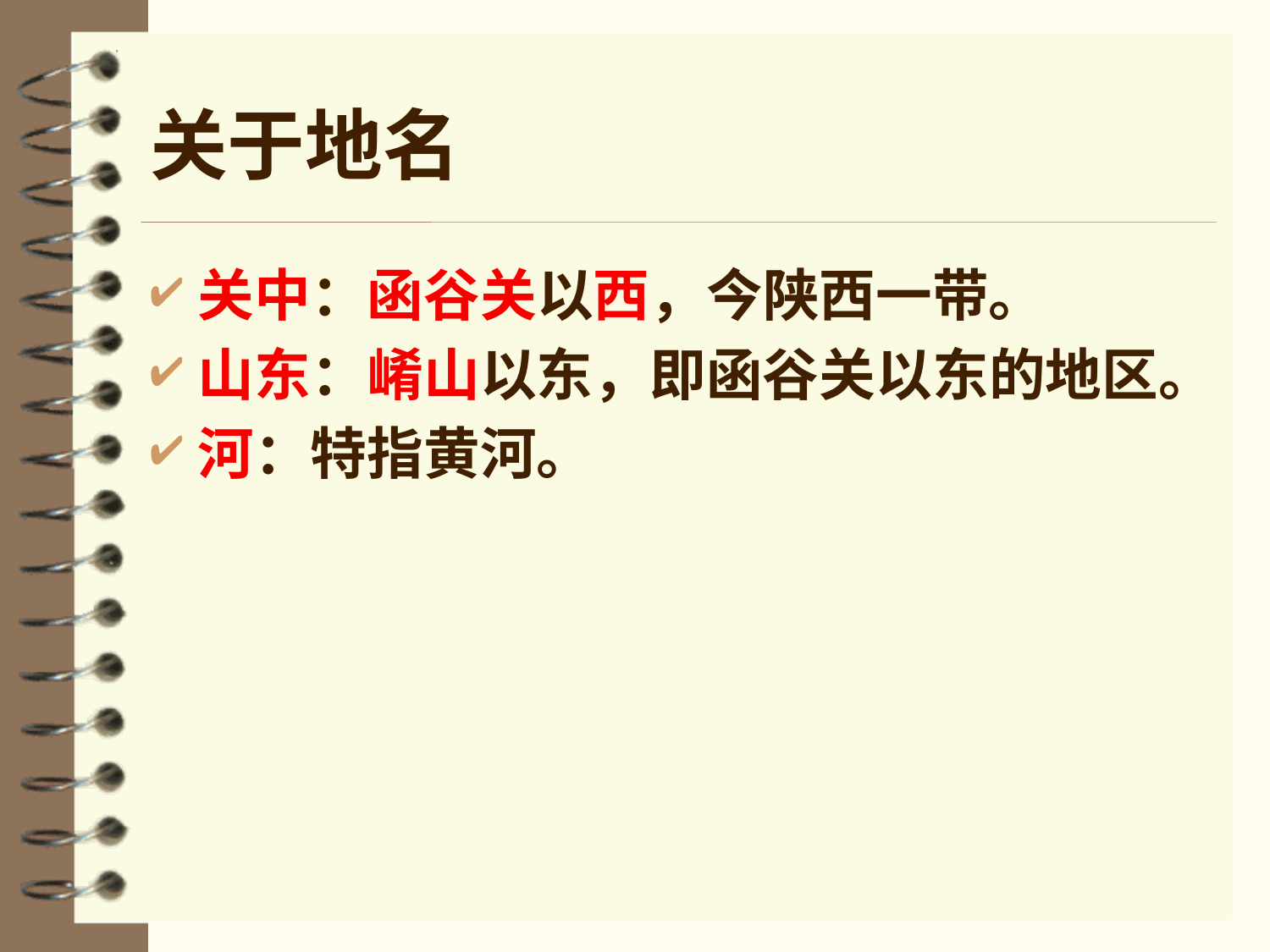

# 关于地名
关中：函谷关以西，今陕西一带。
山东：崤山以东，即函谷关以东的地区。
河：特指黄河。